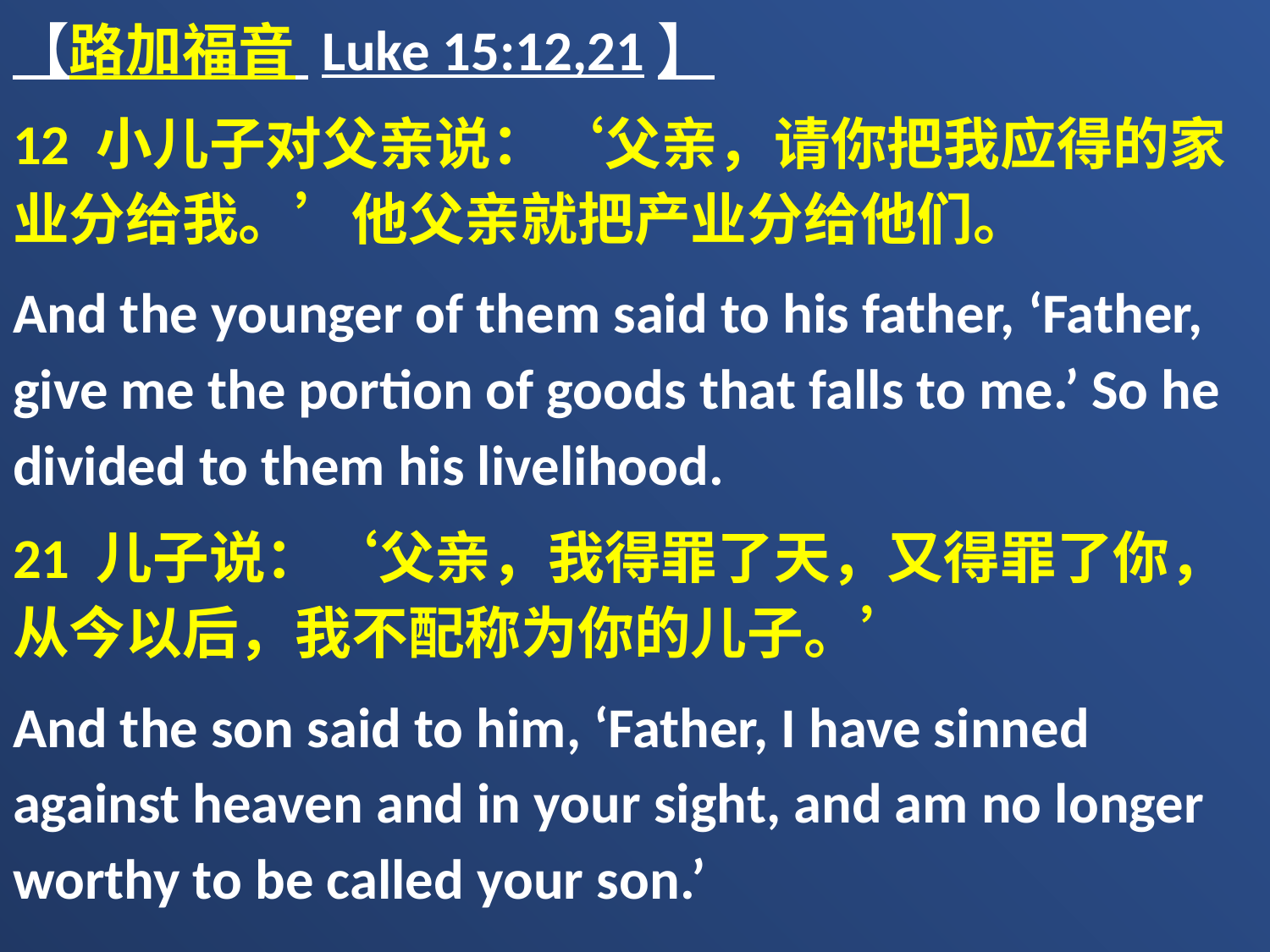

【路加福音 Luke 15:12,21】
12 小儿子对父亲说：‘父亲，请你把我应得的家业分给我。’他父亲就把产业分给他们。
And the younger of them said to his father, ‘Father, give me the portion of goods that falls to me.’ So he divided to them his livelihood.
21 儿子说：‘父亲，我得罪了天，又得罪了你，从今以后，我不配称为你的儿子。’
And the son said to him, ‘Father, I have sinned against heaven and in your sight, and am no longer worthy to be called your son.’